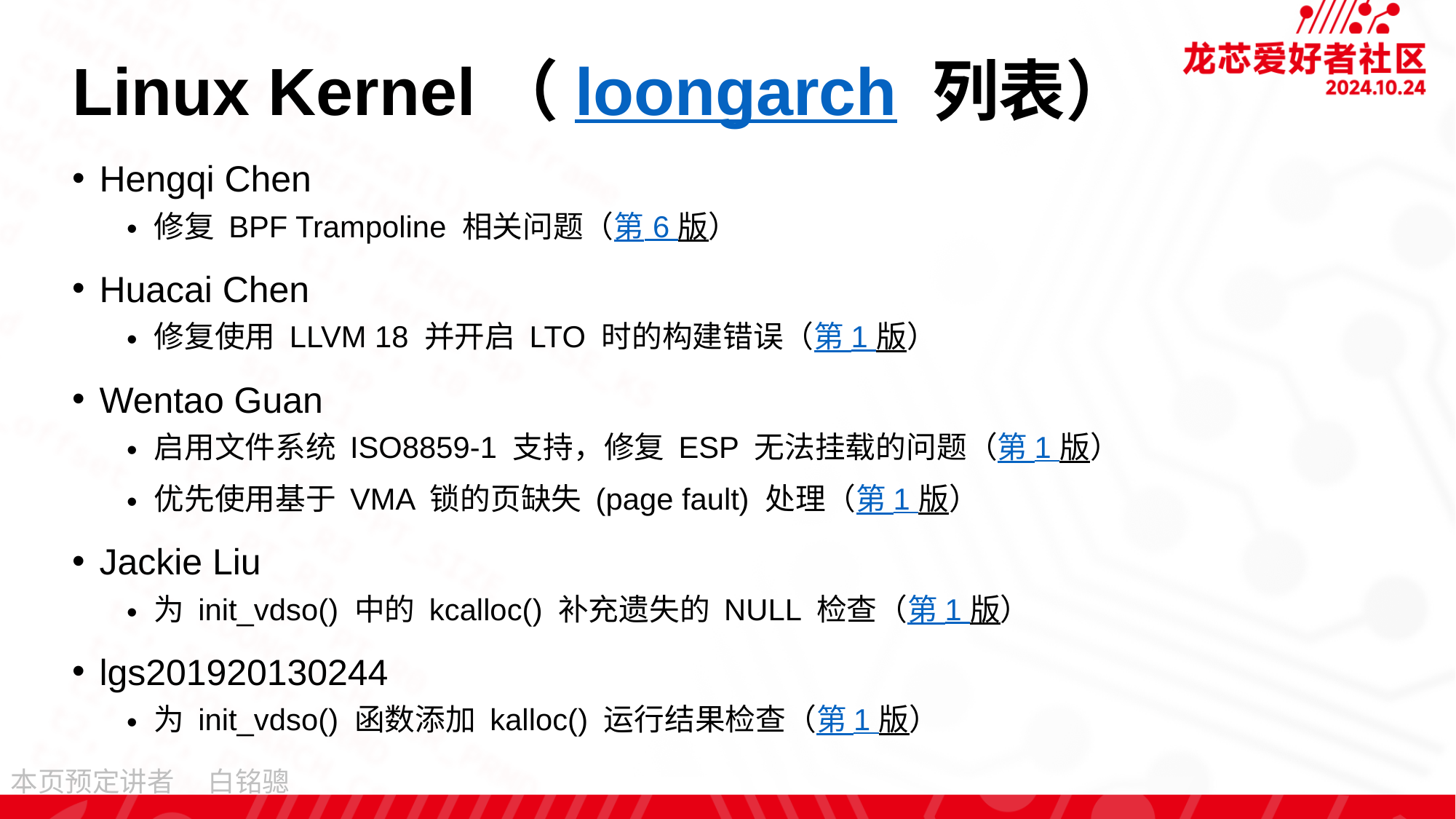

# Linux Kernel（loongarch 列表）
Hengqi Chen
修复 BPF Trampoline 相关问题（第 6 版）
Huacai Chen
修复使用 LLVM 18 并开启 LTO 时的构建错误（第 1 版）
Wentao Guan
启用文件系统 ISO8859-1 支持，修复 ESP 无法挂载的问题（第 1 版）
优先使用基于 VMA 锁的页缺失 (page fault) 处理（第 1 版）
Jackie Liu
为 init_vdso() 中的 kcalloc() 补充遗失的 NULL 检查（第 1 版）
lgs201920130244
为 init_vdso() 函数添加 kalloc() 运行结果检查（第 1 版）
白铭骢